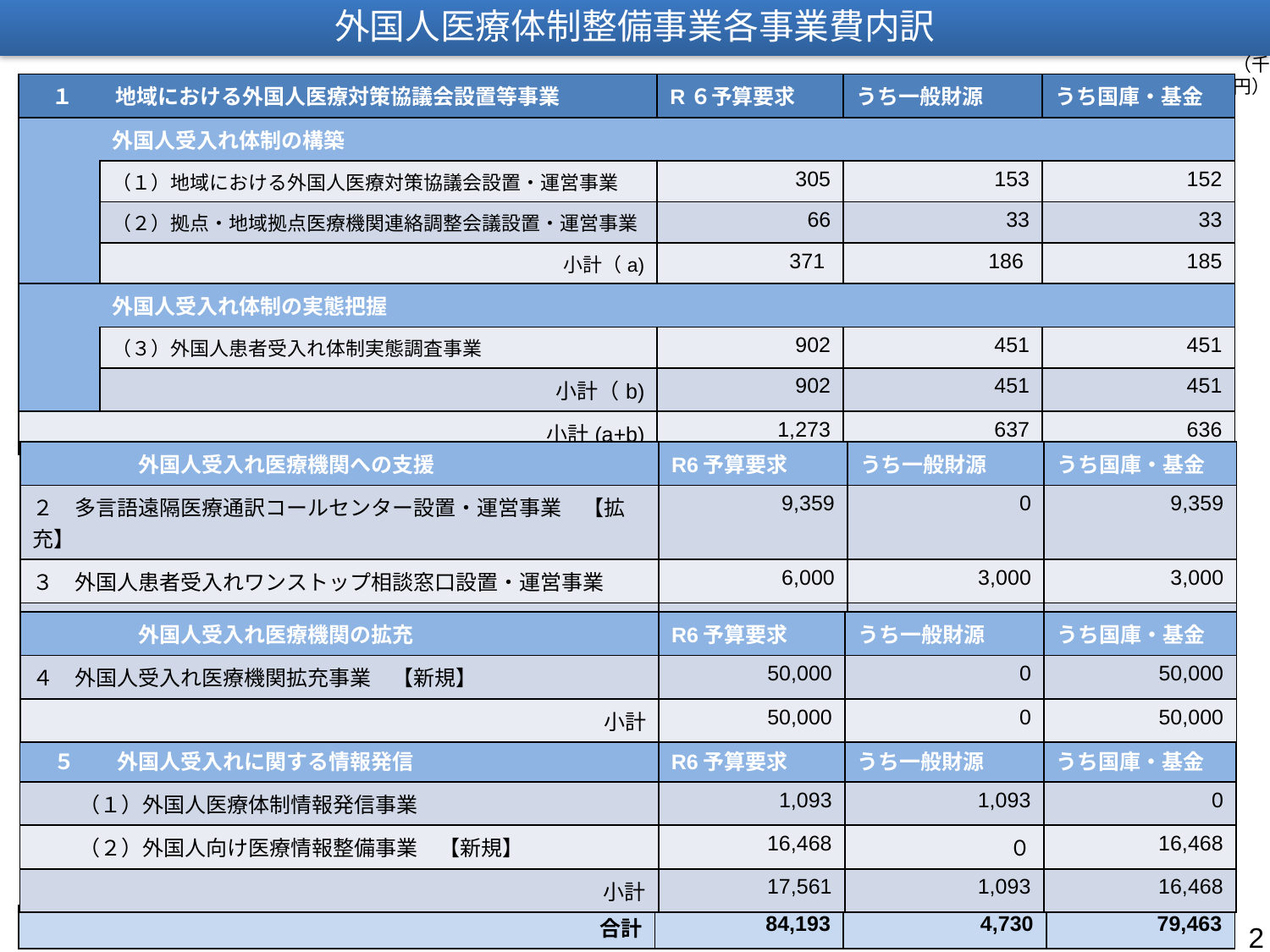

外国人医療体制整備事業各事業費内訳
（千円）
| １　　地域における外国人医療対策協議会設置等事業 |  | R６予算要求 | うち一般財源 | うち国庫・基金 |
| --- | --- | --- | --- | --- |
|  | 外国人受入れ体制の構築 |  |  |  |
|  | （１）地域における外国人医療対策協議会設置・運営事業 | 305 | 153 | 152 |
|  | （２）拠点・地域拠点医療機関連絡調整会議設置・運営事業 | 66 | 33 | 33 |
|  | 小計（a) | 371 | 186 | 185 |
|  | 外国人受入れ体制の実態把握 |  |  |  |
|  | （３）外国人患者受入れ体制実態調査事業 | 902 | 451 | 451 |
|  | 小計（b) | 902 | 451 | 451 |
| 小計(a+b) |  | 1,273 | 637 | 636 |
| 外国人受入れ医療機関への支援 | R6予算要求 | うち一般財源 | うち国庫・基金 |
| --- | --- | --- | --- |
| ２　多言語遠隔医療通訳コールセンター設置・運営事業　【拡充】 | 9,359 | 0 | 9,359 |
| ３　外国人患者受入れワンストップ相談窓口設置・運営事業 | 6,000 | 3,000 | 3,000 |
| 小計 | 15,359 | 3,000 | 12,359 |
| 外国人受入れ医療機関の拡充 | R6予算要求 | うち一般財源 | うち国庫・基金 |
| --- | --- | --- | --- |
| ４　外国人受入れ医療機関拡充事業　【新規】 | 50,000 | 0 | 50,000 |
| 小計 | 50,000 | 0 | 50,000 |
| ５　　外国人受入れに関する情報発信 | R6予算要求 | うち一般財源 | うち国庫・基金 |
| --- | --- | --- | --- |
| （１）外国人医療体制情報発信事業 | 1,093 | 1,093 | 0 |
| （２）外国人向け医療情報整備事業　【新規】 | 16,468 | ０ | 16,468 |
| 小計 | 17,561 | 1,093 | 16,468 |
| 合計 | 84,193 | 4,730 | 79,463 |
| --- | --- | --- | --- |
2